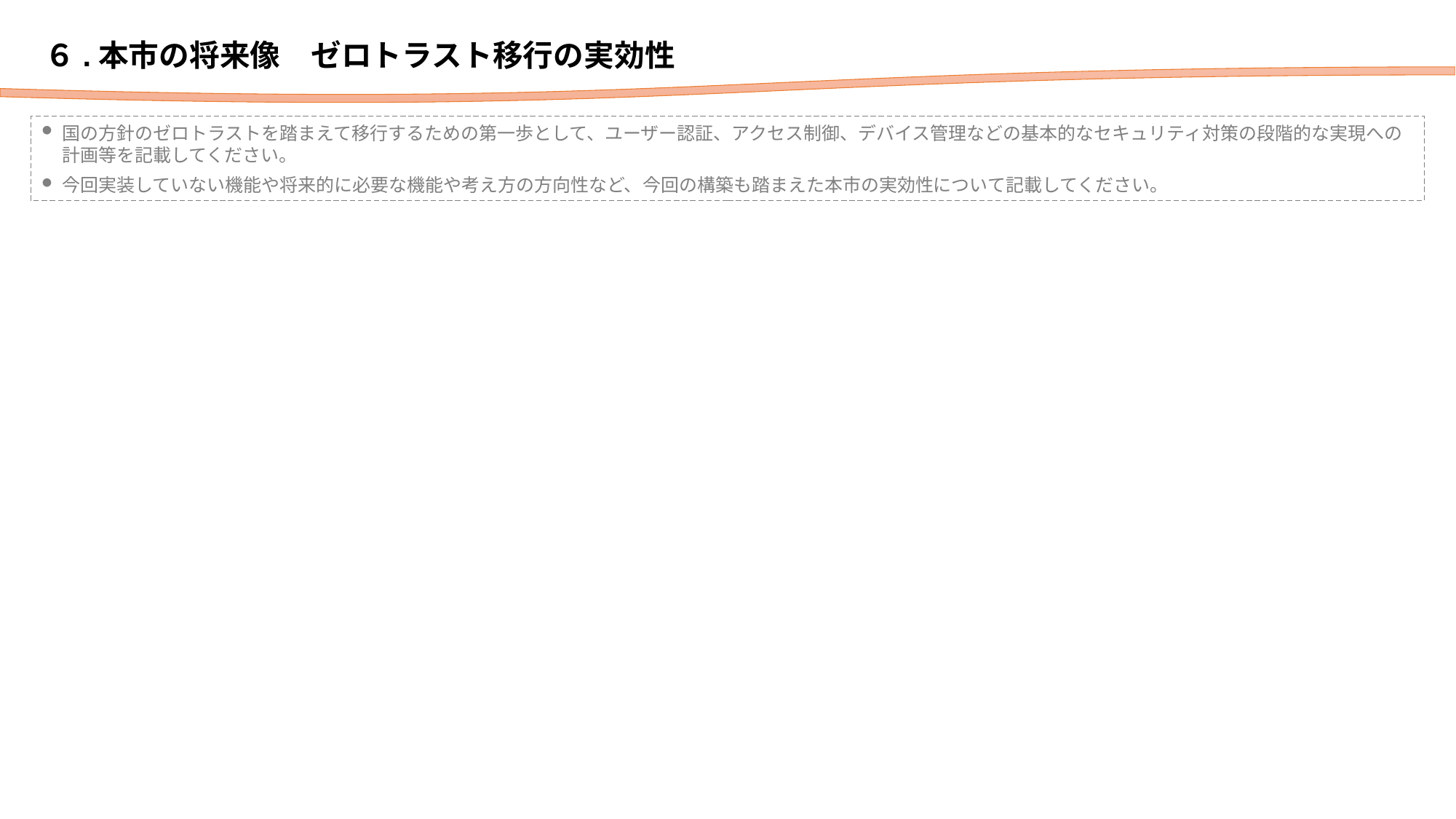

６.本市の将来像　ゼロトラスト移行の実効性

国の方針のゼロトラストを踏まえて移行するための第一歩として、ユーザー認証、アクセス制御、デバイス管理などの基本的なセキュリティ対策の段階的な実現への計画等を記載してください。
今回実装していない機能や将来的に必要な機能や考え方の方向性など、今回の構築も踏まえた本市の実効性について記載してください。